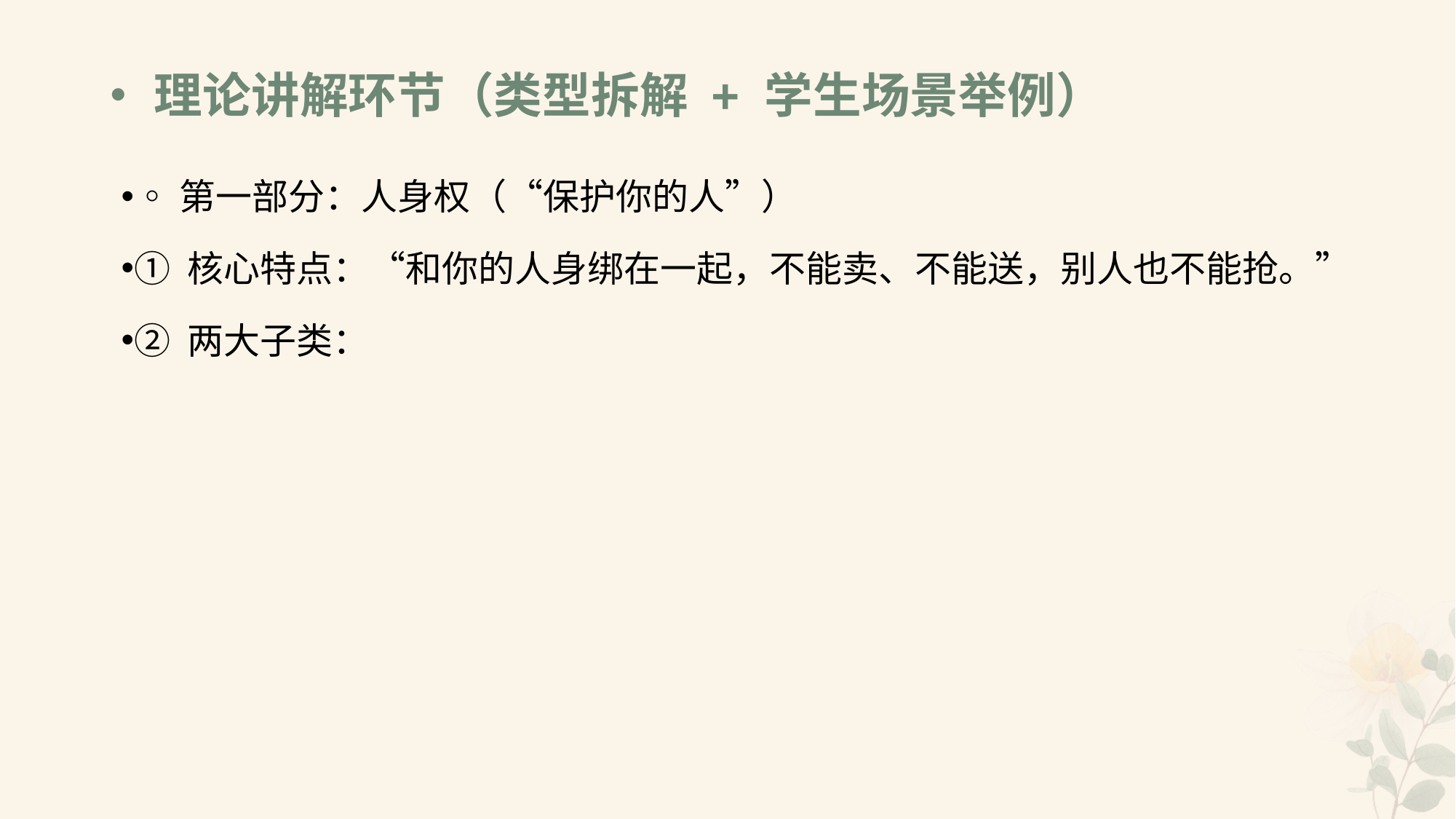

# •理论讲解环节（类型拆解 + 学生场景举例）
◦第一部分：人身权（“保护你的人”）
① 核心特点：“和你的人身绑在一起，不能卖、不能送，别人也不能抢。”
② 两大子类：